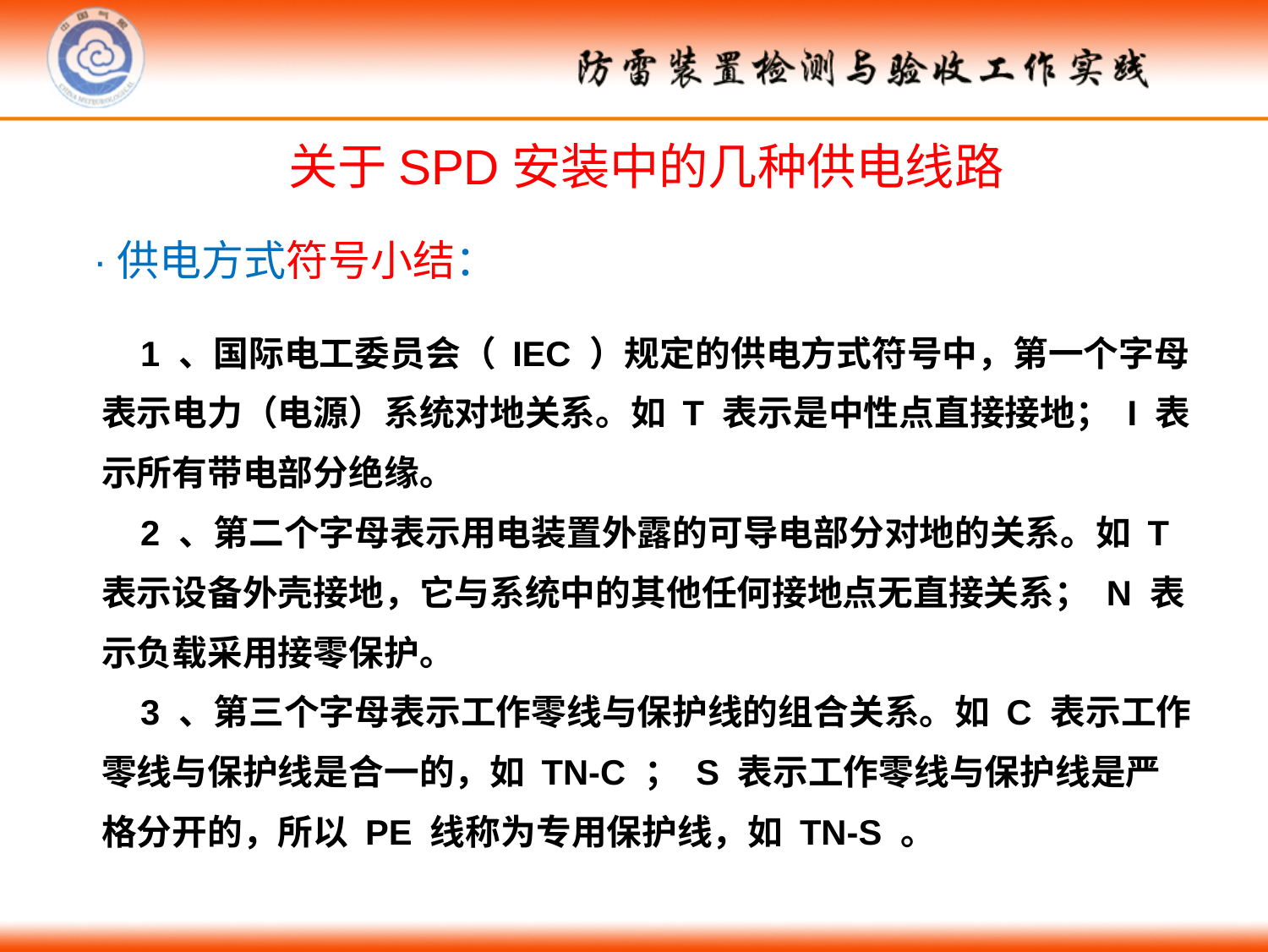

关于SPD安装中的几种供电线路
·供电方式符号小结：
    1 、国际电工委员会（ IEC ）规定的供电方式符号中，第一个字母表示电力（电源）系统对地关系。如 T 表示是中性点直接接地； I 表示所有带电部分绝缘。
    2 、第二个字母表示用电装置外露的可导电部分对地的关系。如 T 表示设备外壳接地，它与系统中的其他任何接地点无直接关系； N 表示负载采用接零保护。
    3 、第三个字母表示工作零线与保护线的组合关系。如 C 表示工作零线与保护线是合一的，如 TN-C ； S 表示工作零线与保护线是严格分开的，所以 PE 线称为专用保护线，如 TN-S 。